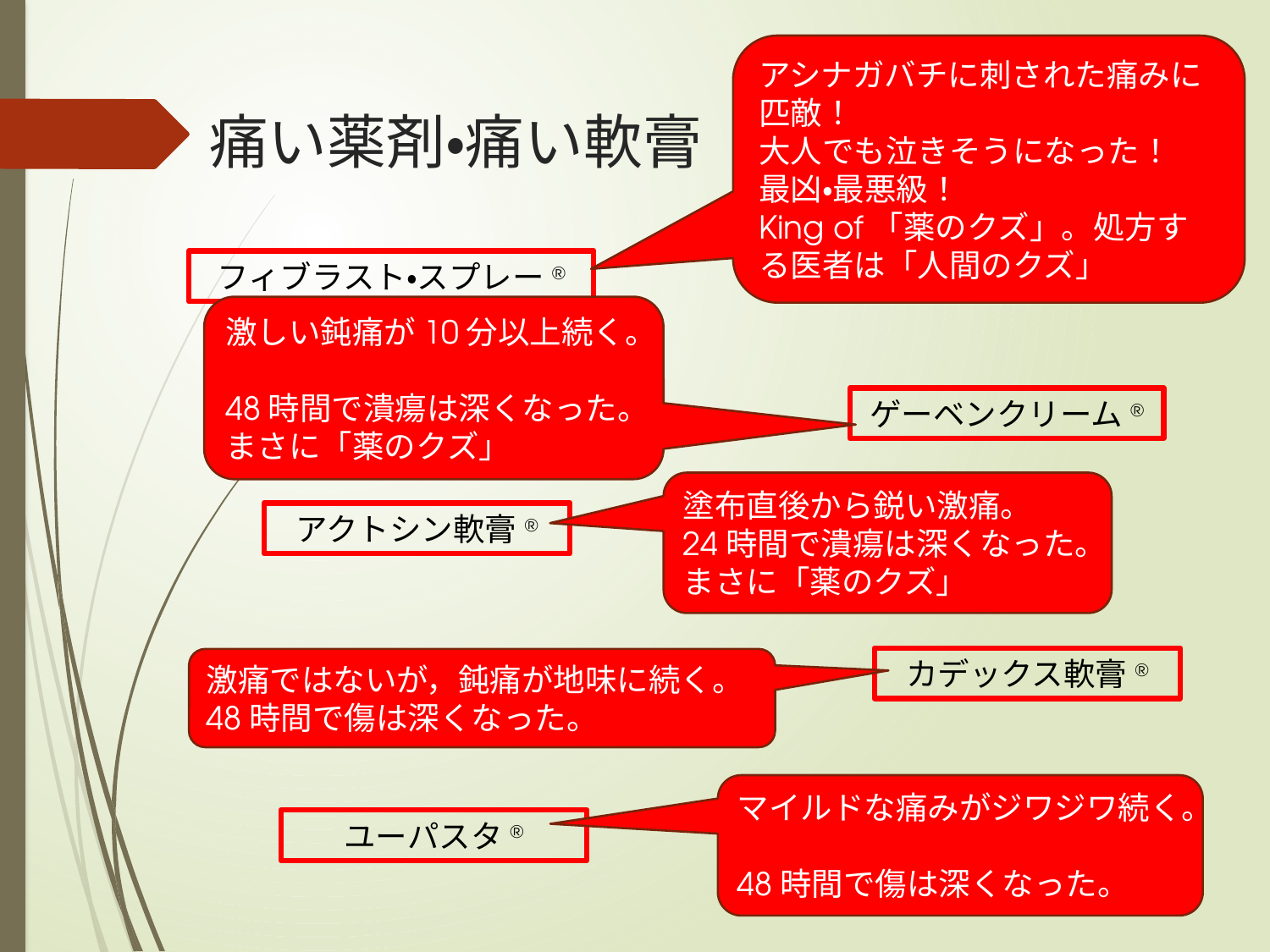

アシナガバチに刺された痛みに匹敵！
大人でも泣きそうになった！
最凶・最悪級！
King of「薬のクズ」。処方する医者は「人間のクズ」
# 痛い薬剤・痛い軟膏
フィブラスト・スプレー®
激しい鈍痛が10分以上続く。
48時間で潰瘍は深くなった。
まさに「薬のクズ」
ゲーベンクリーム®
塗布直後から鋭い激痛。
24時間で潰瘍は深くなった。
まさに「薬のクズ」
アクトシン軟膏®
カデックス軟膏®
激痛ではないが，鈍痛が地味に続く。
48時間で傷は深くなった。
マイルドな痛みがジワジワ続く。
48時間で傷は深くなった。
ユーパスタ®